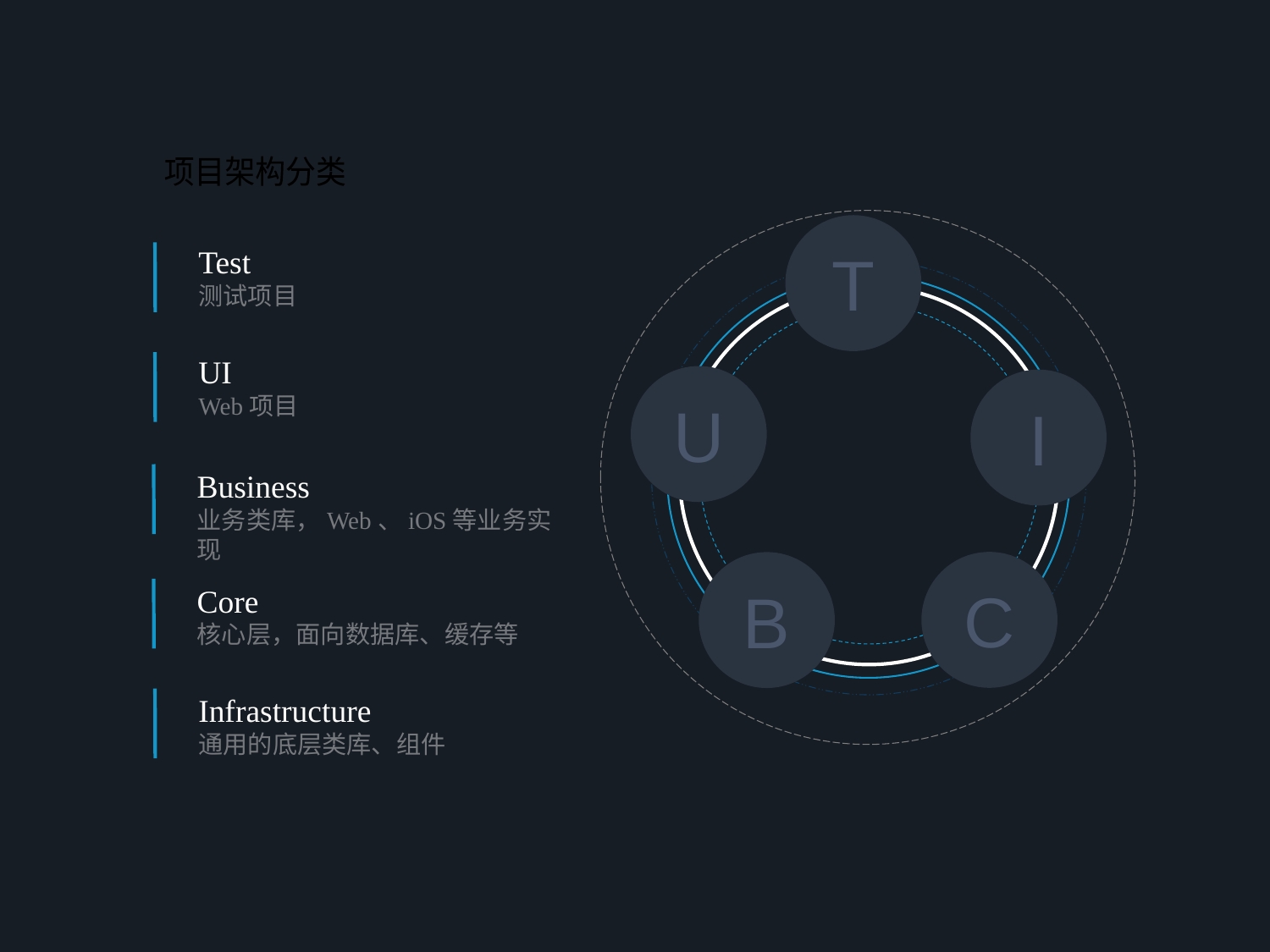

项目架构分类

T
Test
测试项目

UI
Web项目

U
I
Business
业务类库，Web、iOS等业务实现

C
B
Core
核心层，面向数据库、缓存等

Infrastructure
通用的底层类库、组件